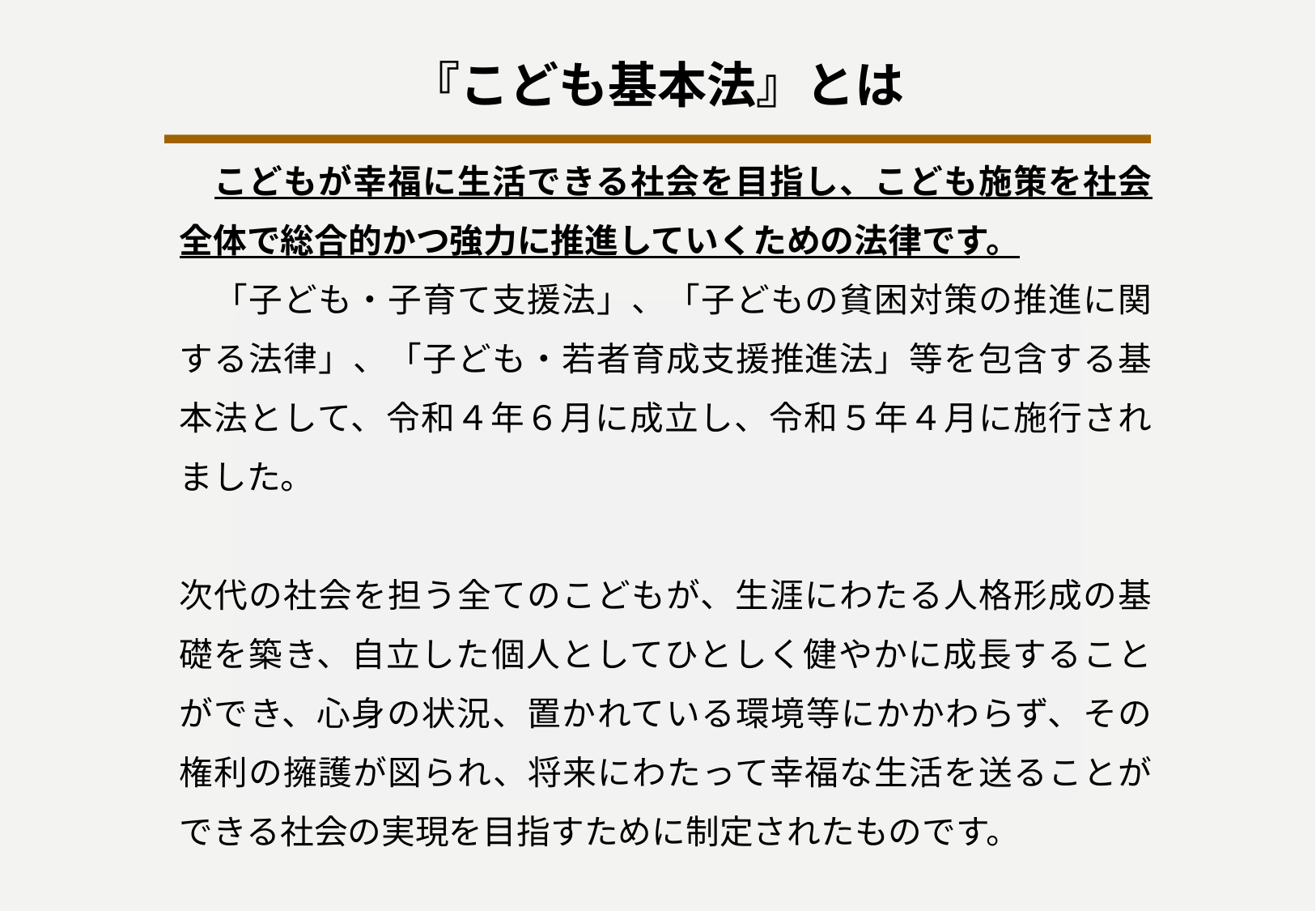

『こども基本法』とは

　こどもが幸福に生活できる社会を目指し、こども施策を社会全体で総合的かつ強力に推進していくための法律です。
　「子ども・子育て支援法」、「子どもの貧困対策の推進に関する法律」、「子ども・若者育成支援推進法」等を包含する基本法として、令和４年６月に成立し、令和５年４月に施行されました。

次代の社会を担う全てのこどもが、生涯にわたる人格形成の基礎を築き、自立した個人としてひとしく健やかに成長することができ、心身の状況、置かれている環境等にかかわらず、その権利の擁護が図られ、将来にわたって幸福な生活を送ることができる社会の実現を目指すために制定されたものです。